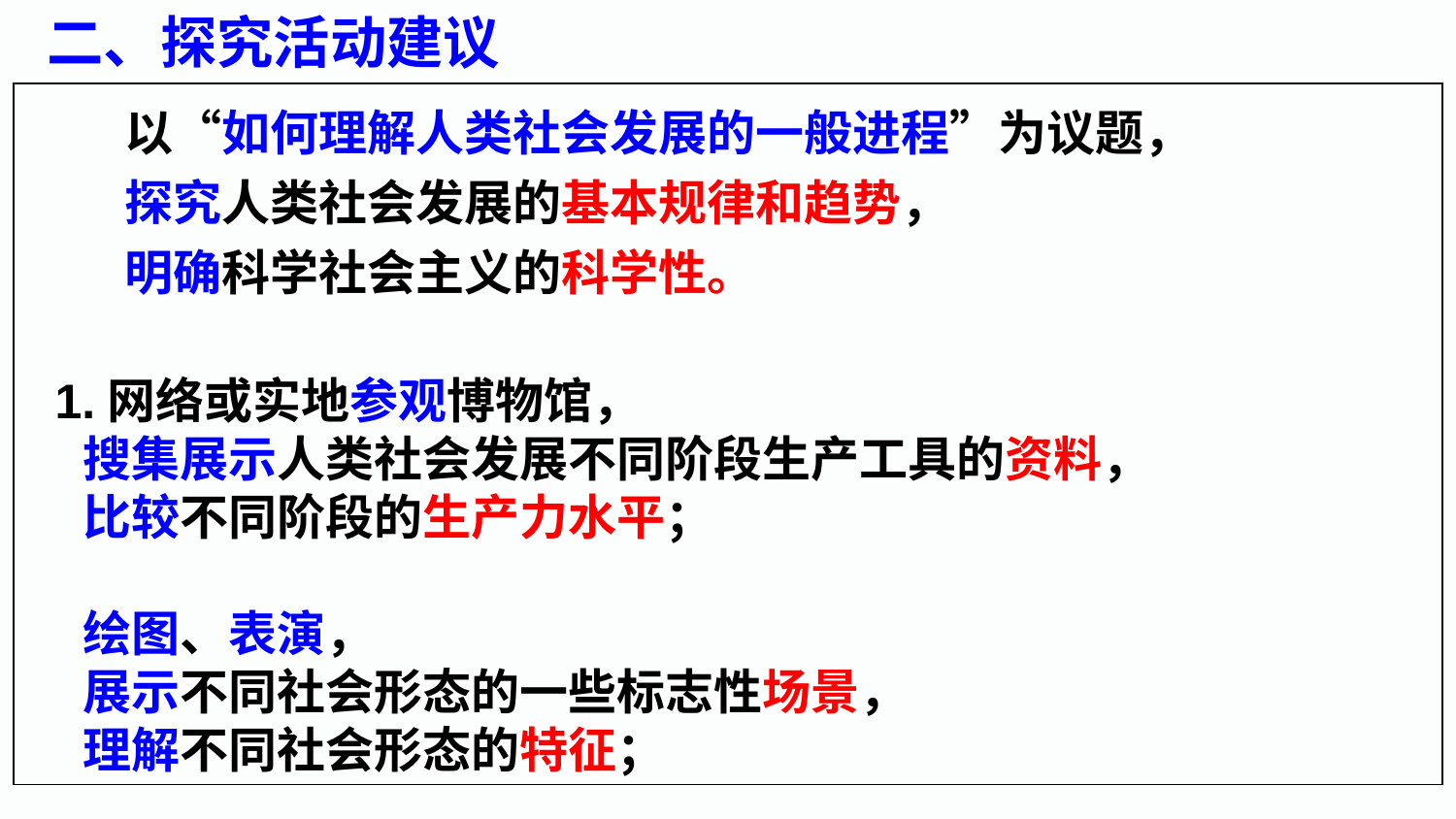

二、探究活动建议
以“如何理解人类社会发展的一般进程”为议题，
探究人类社会发展的基本规律和趋势，
明确科学社会主义的科学性。

  1.网络或实地参观博物馆，
    搜集展示人类社会发展不同阶段生产工具的资料，
    比较不同阶段的生产力水平；

    绘图、表演，
    展示不同社会形态的一些标志性场景，
    理解不同社会形态的特征；